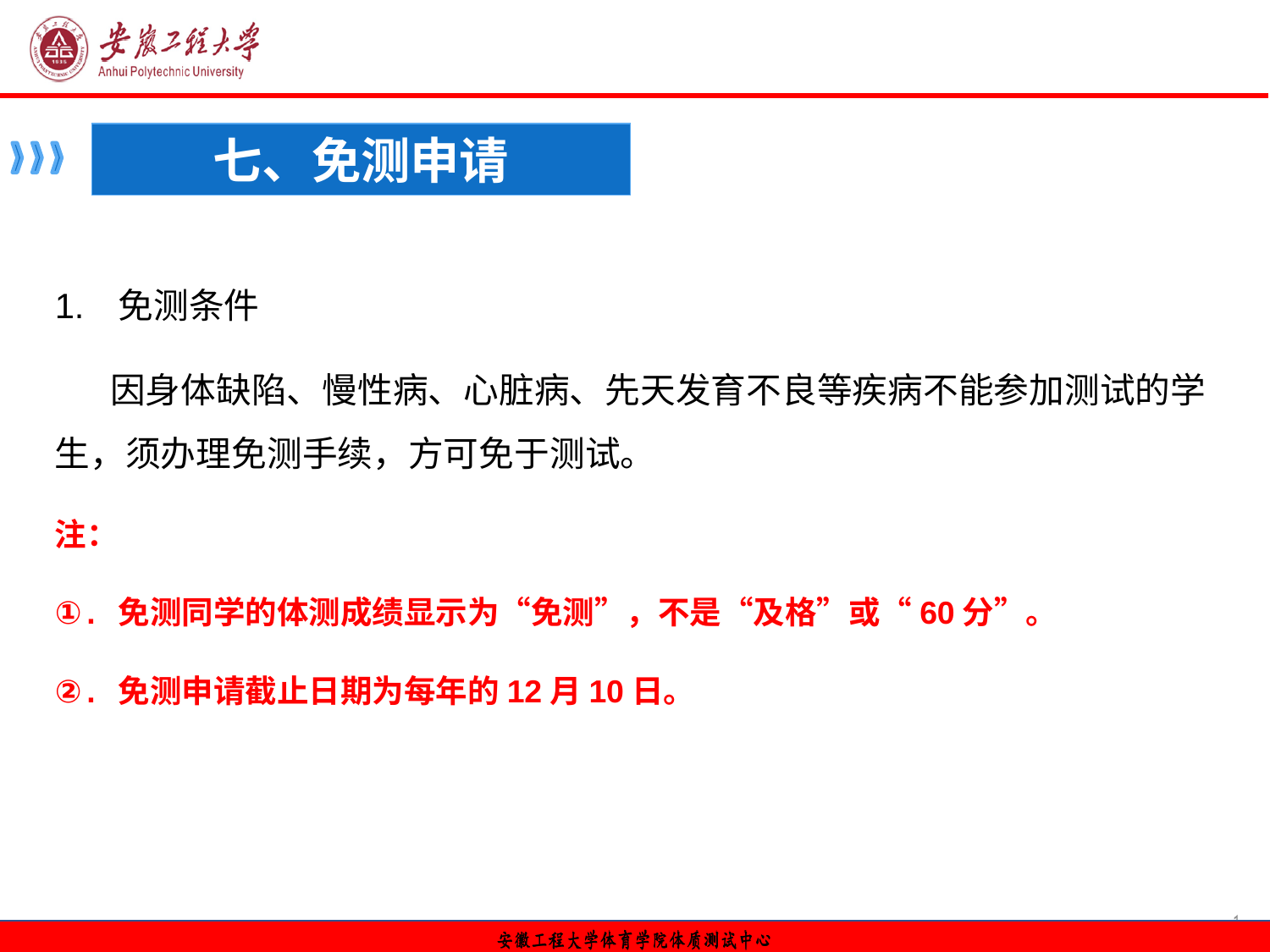

七、免测申请

免测条件
      因身体缺陷、慢性病、心脏病、先天发育不良等疾病不能参加测试的学生，须办理免测手续，方可免于测试。
注：
免测同学的体测成绩显示为“免测”，不是“及格”或“60分”。
免测申请截止日期为每年的12月10日。
22